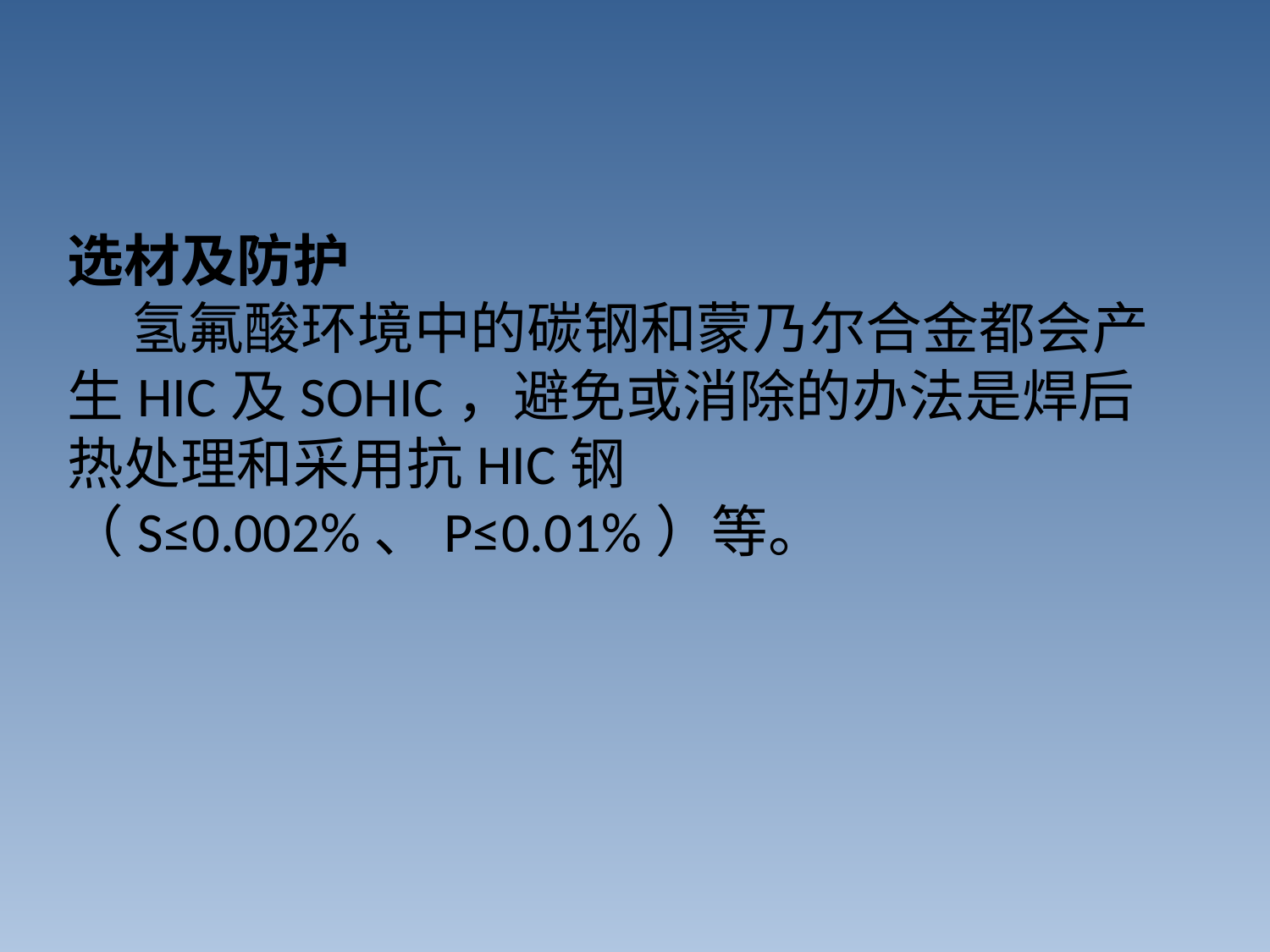

# 选材及防护 氢氟酸环境中的碳钢和蒙乃尔合金都会产生HIC及SOHIC，避免或消除的办法是焊后热处理和采用抗HIC钢（S≤0.002%、P≤0.01%）等。